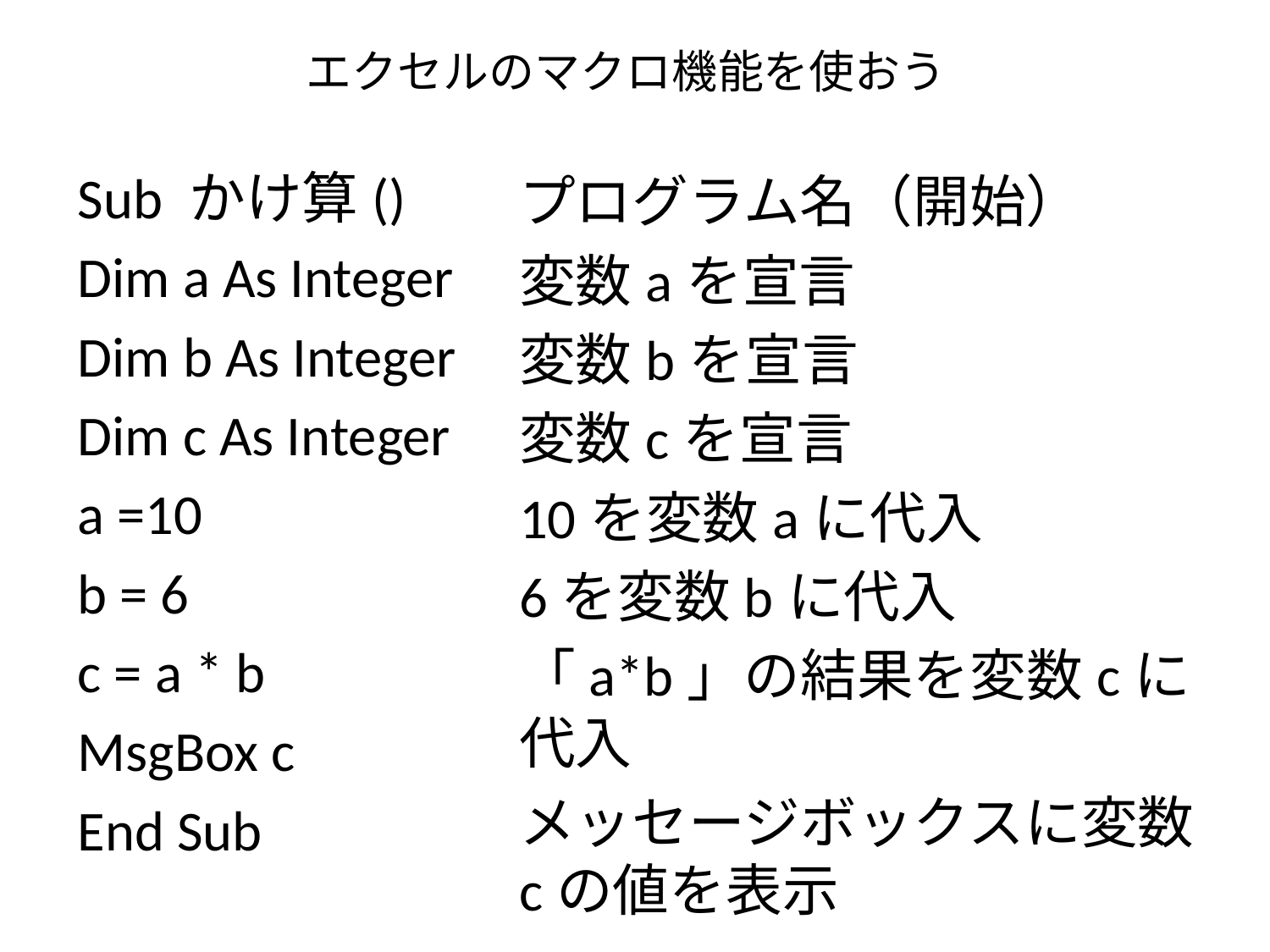

# エクセルのマクロ機能を使おう
Sub かけ算()
Dim a As Integer
Dim b As Integer
Dim c As Integer
a =10
b = 6
c = a * b
MsgBox c
End Sub

プログラム名（開始）
変数aを宣言
変数bを宣言
変数cを宣言
10を変数aに代入
6を変数bに代入
「a*b」の結果を変数cに代入
メッセージボックスに変数cの値を表示